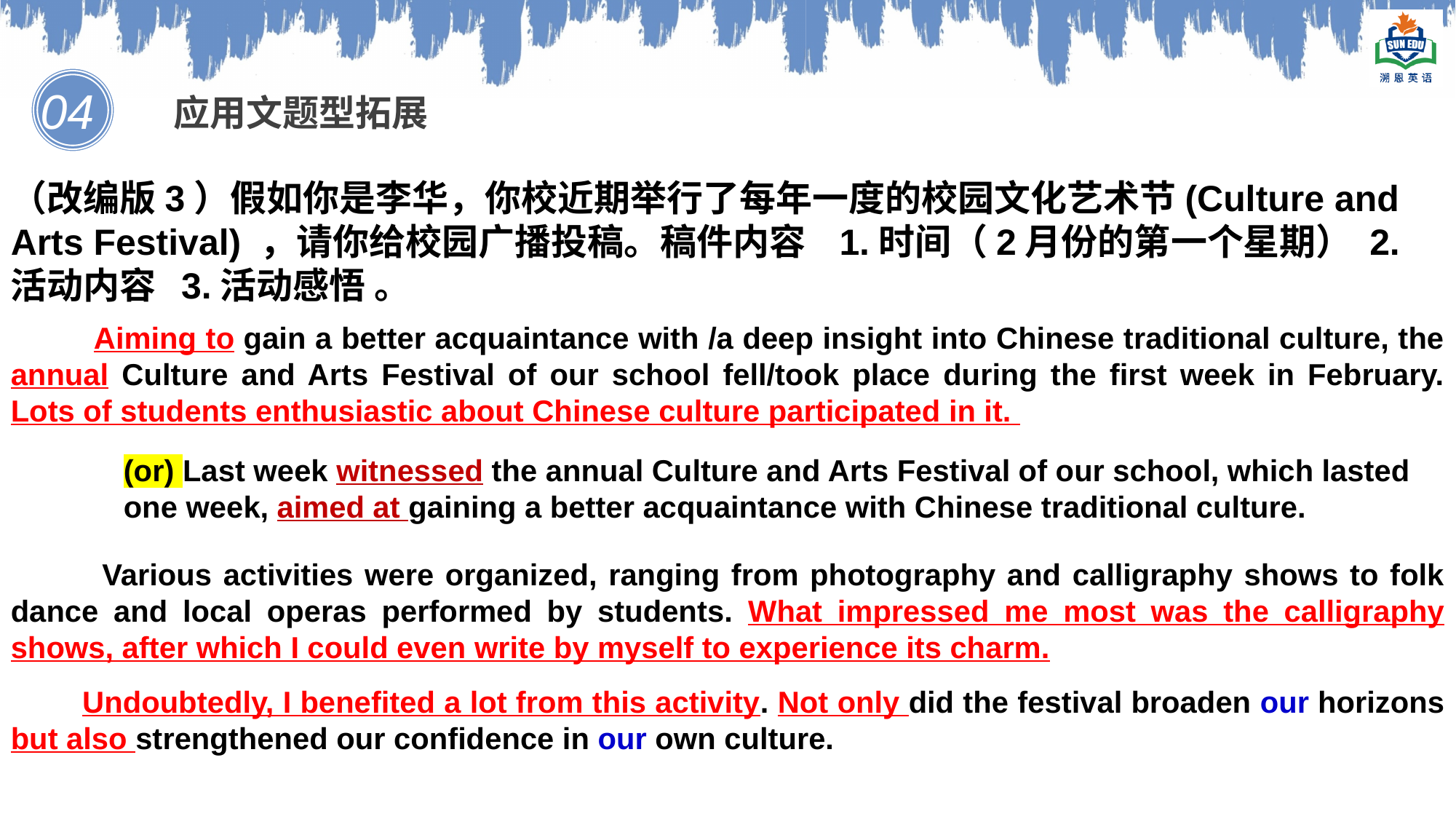

04
应用文题型拓展
（改编版3）假如你是李华，你校近期举行了每年一度的校园文化艺术节(Culture and Arts Festival) ，请你给校园广播投稿。稿件内容   1.时间（2月份的第一个星期） 2. 活动内容  3.活动感悟 。
         Aiming to gain a better acquaintance with /a deep insight into Chinese traditional culture, the annual Culture and Arts Festival of our school fell/took place during the first week in February. Lots of students enthusiastic about Chinese culture participated in it.

        Various activities were organized, ranging from photography and calligraphy shows to folk dance and local operas performed by students. What impressed me most was the calligraphy shows, after which I could even write by myself to experience its charm.
        Undoubtedly, I benefited a lot from this activity. Not only did the festival broaden our horizons but also strengthened our confidence in our own culture.
(or) Last week witnessed the annual Culture and Arts Festival of our school, which lasted one week, aimed at gaining a better acquaintance with Chinese traditional culture.